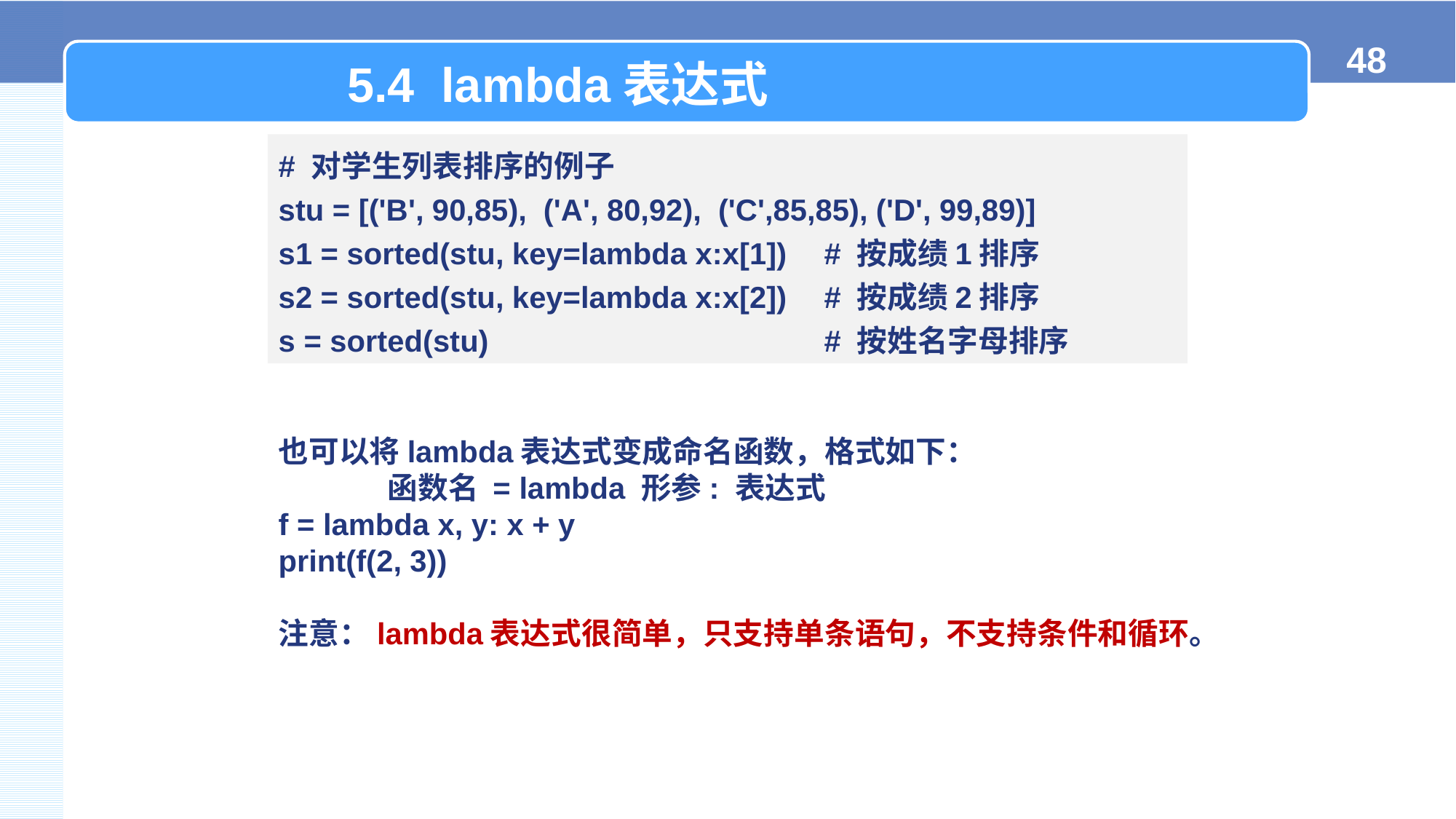

5.4  lambda表达式
# 对学生列表排序的例子
stu = [('B', 90,85),  ('A', 80,92),  ('C',85,85), ('D', 99,89)]
s1 = sorted(stu, key=lambda x:x[1])   	# 按成绩1排序
s2 = sorted(stu, key=lambda x:x[2])   	# 按成绩2排序
s = sorted(stu)   			# 按姓名字母排序
也可以将lambda表达式变成命名函数，格式如下：
	函数名 = lambda 形参: 表达式
f = lambda x, y: x + y
print(f(2, 3))

注意：lambda表达式很简单，只支持单条语句，不支持条件和循环。